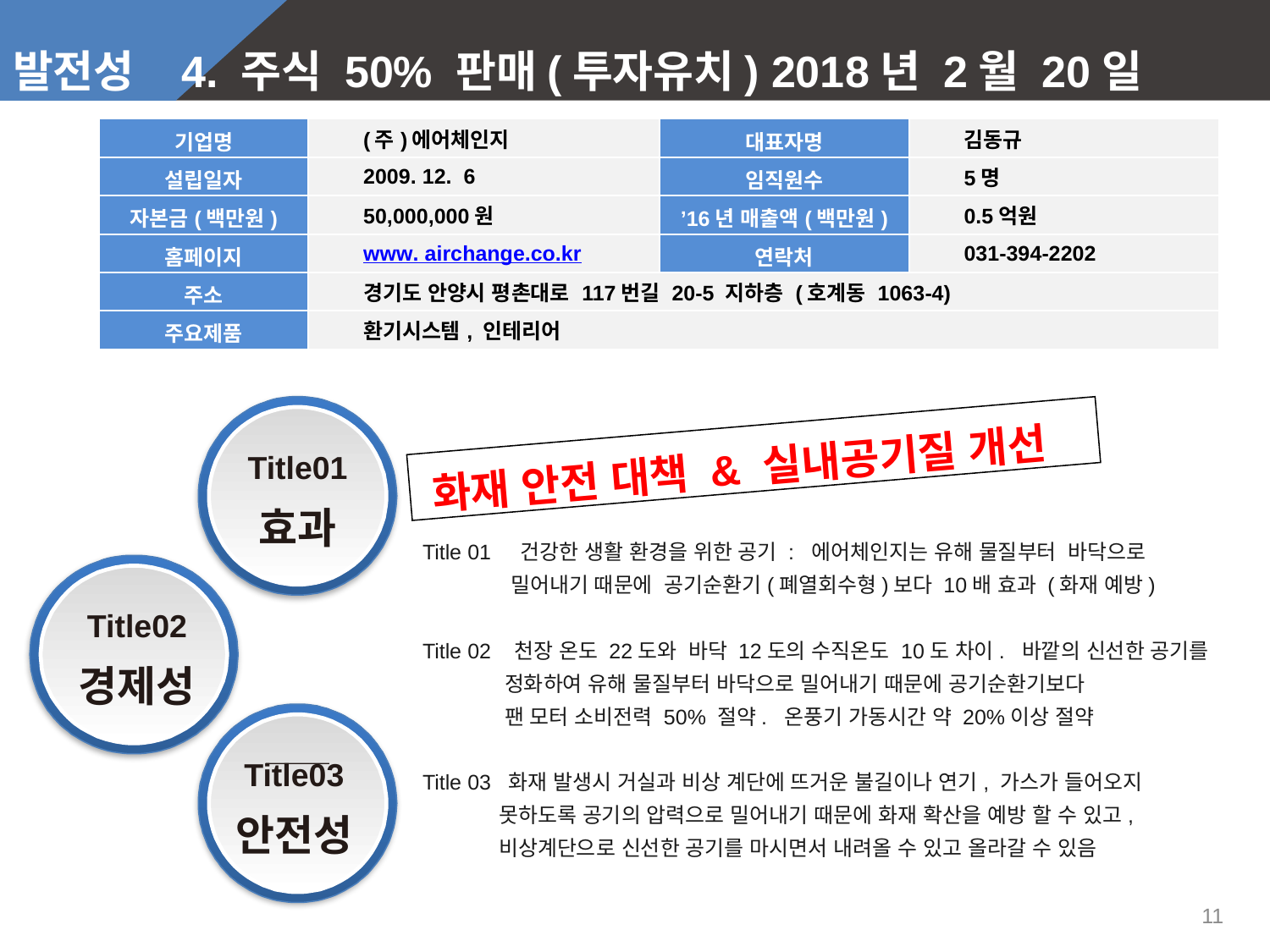

발전성   4. 주식 50% 판매(투자유치) 2018년 2월 20일
| 기업명 | (주)에어체인지 | 대표자명 | 김동규 |
| --- | --- | --- | --- |
| 설립일자 | 2009. 12. 6 | 임직원수 | 5명 |
| 자본금(백만원) | 50,000,000원 | ’16년 매출액(백만원) | 0.5억원 |
| 홈페이지 | www. airchange.co.kr | 연락처 | 031-394-2202 |
| 주소 | 경기도 안양시 평촌대로 117번길 20-5 지하층 (호계동 1063-4) |  |  |
| 주요제품 | 환기시스템, 인테리어 |  |  |

Title01
효과
 화재 안전 대책 & 실내공기질 개선

 Title 01    건강한 생활 환경을 위한 공기 :  에어체인지는 유해 물질부터  바닥으로
               밀어내기 때문에  공기순환기(폐열회수형)보다 10배 효과 (화재 예방)

 Title 02   천장 온도 22도와  바닥 12도의 수직온도 10도 차이.  바깥의 신선한 공기를
              정화하여 유해 물질부터 바닥으로 밀어내기 때문에 공기순환기보다
              팬 모터 소비전력 50% 절약.  온풍기 가동시간 약 20%이상 절약

 Title 03  화재 발생시 거실과 비상 계단에 뜨거운 불길이나 연기, 가스가 들어오지
             못하도록 공기의 압력으로 밀어내기 때문에 화재 확산을 예방 할 수 있고,
             비상계단으로 신선한 공기를 마시면서 내려올 수 있고 올라갈 수 있음

Title02
경제성

Title03
안전성
11